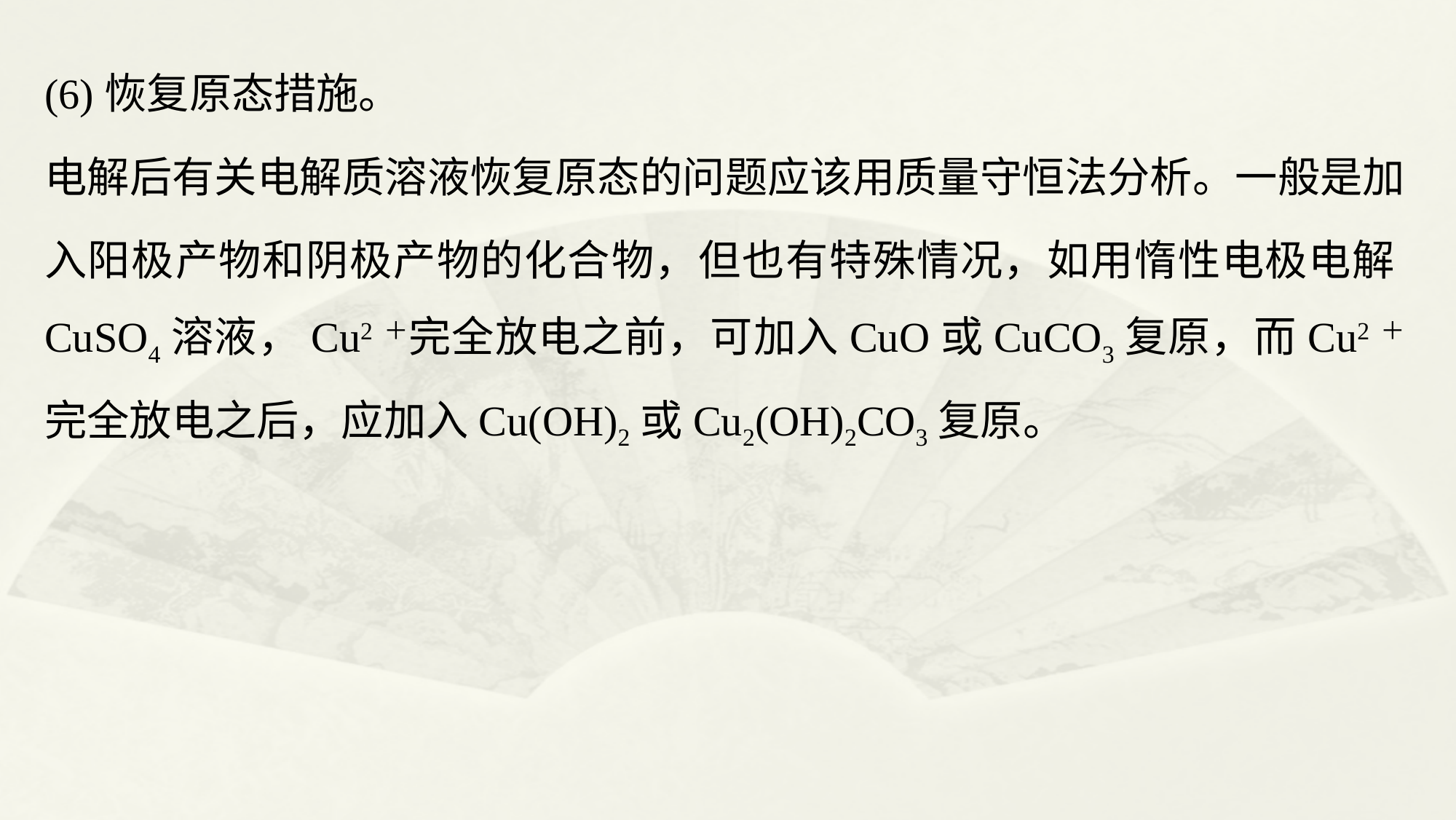

(6)恢复原态措施。
电解后有关电解质溶液恢复原态的问题应该用质量守恒法分析。一般是加入阳极产物和阴极产物的化合物，但也有特殊情况，如用惰性电极电解CuSO4溶液，Cu2＋完全放电之前，可加入CuO或CuCO3复原，而Cu2＋完全放电之后，应加入Cu(OH)2或Cu2(OH)2CO3复原。